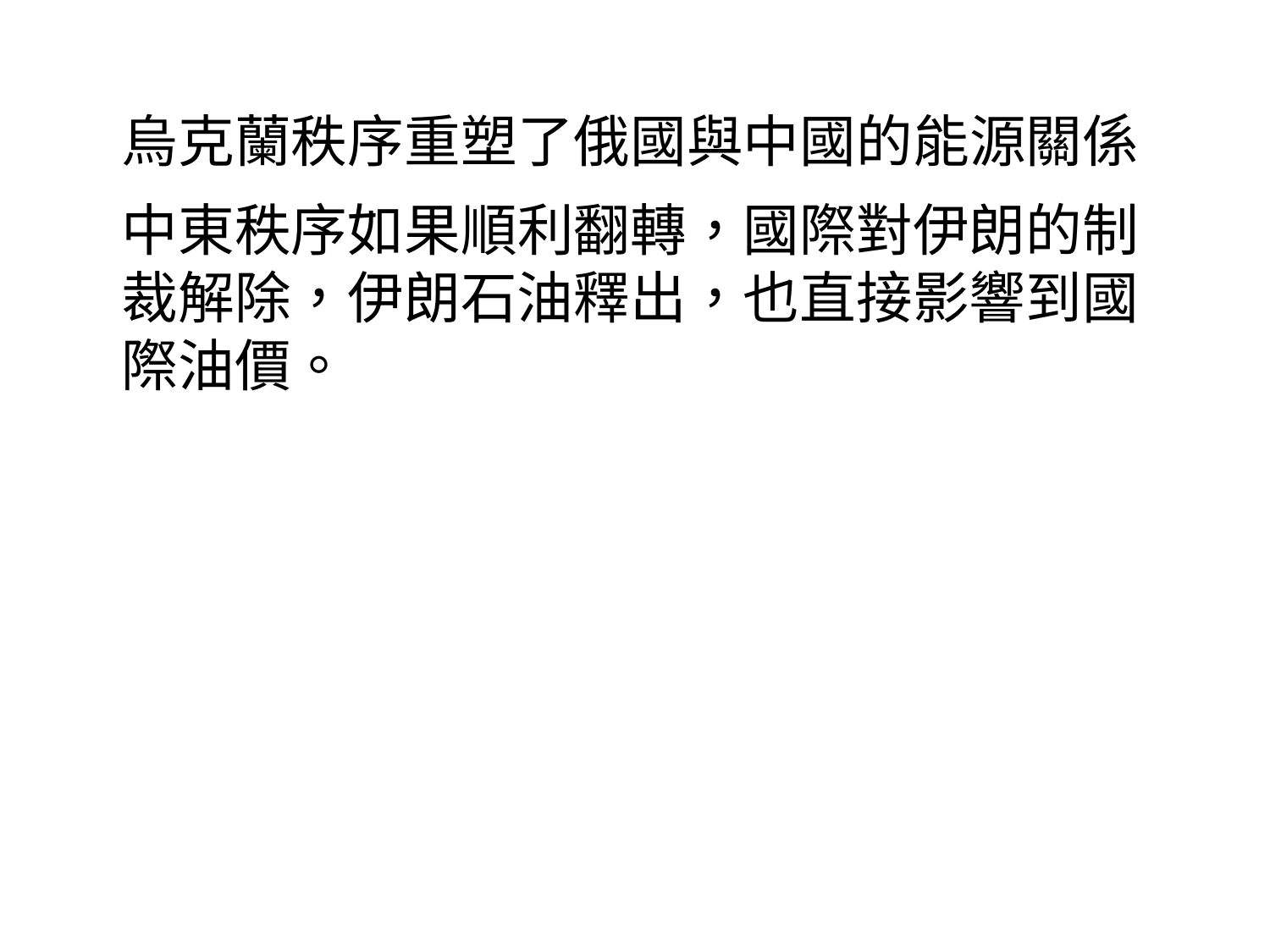

烏克蘭秩序重塑了俄國與中國的能源關係
中東秩序如果順利翻轉，國際對伊朗的制裁解除，伊朗石油釋出，也直接影響到國際油價。